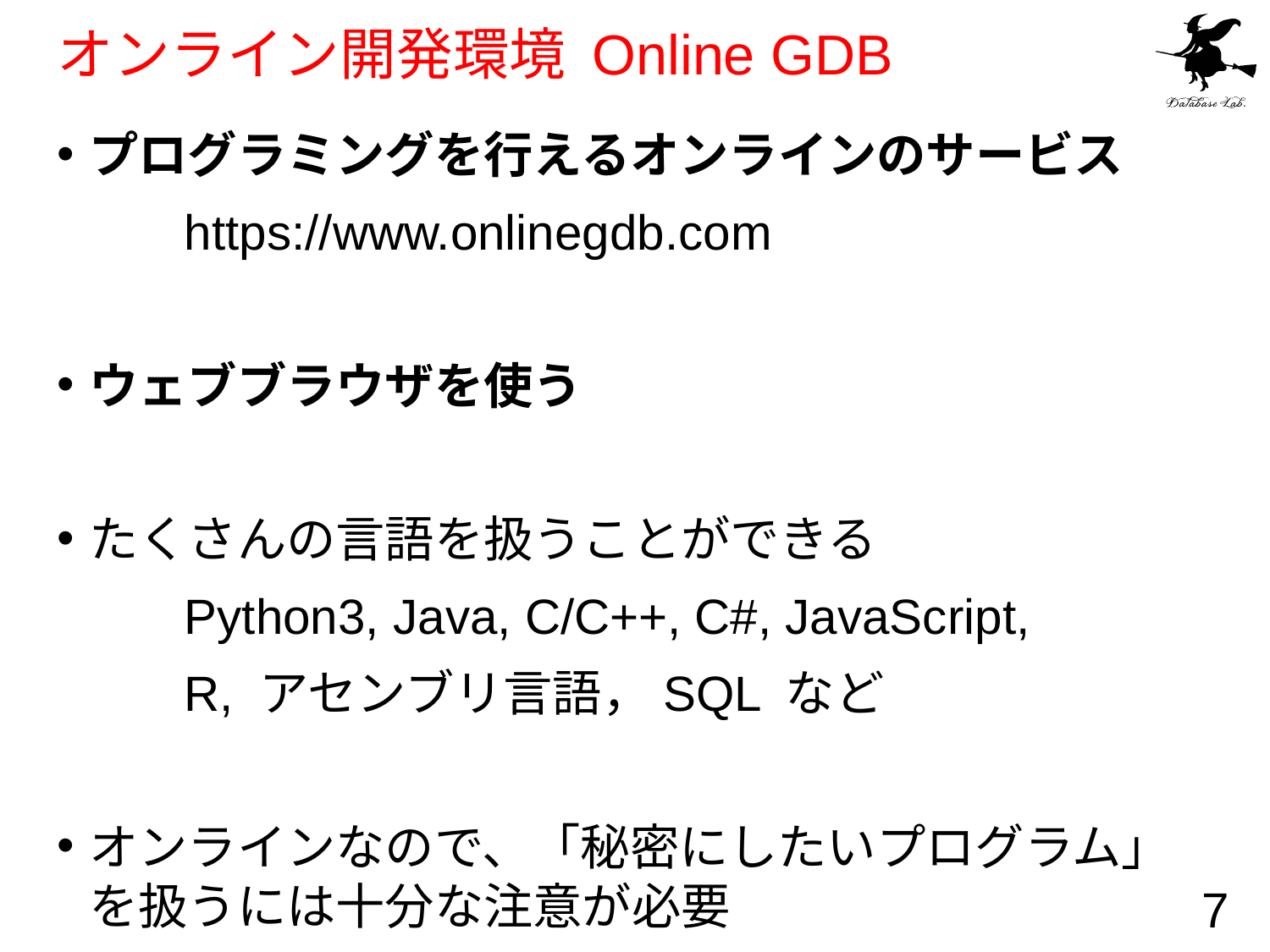

# オンライン開発環境 Online GDB
プログラミングを行えるオンラインのサービス
	https://www.onlinegdb.com

ウェブブラウザを使う

たくさんの言語を扱うことができる
	Python3, Java, C/C++, C#, JavaScript,
	R, アセンブリ言語，SQL など

オンラインなので、「秘密にしたいプログラム」を扱うには十分な注意が必要

7